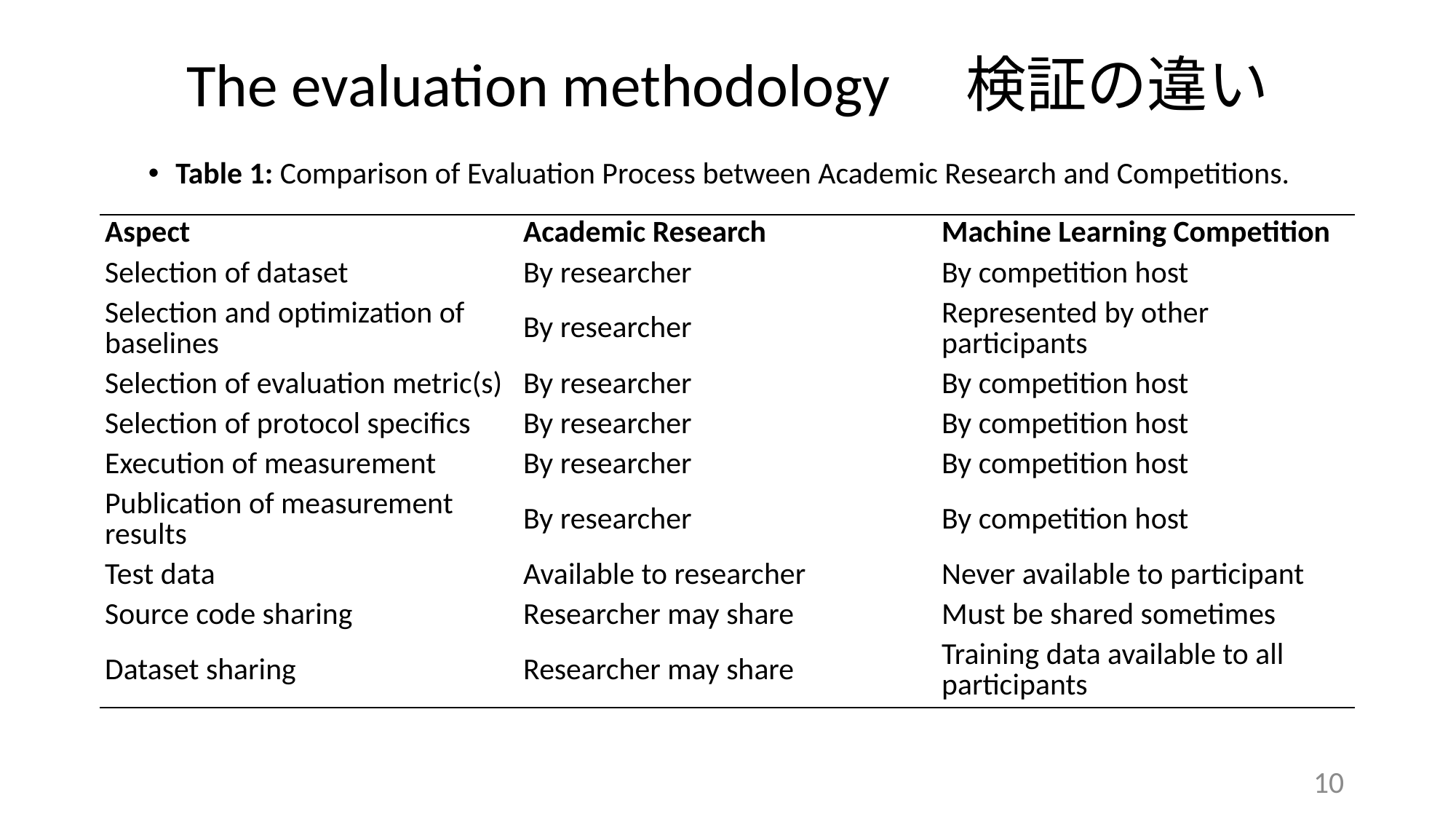

# The evaluation methodology　検証の違い
Table 1: Comparison of Evaluation Process between Academic Research and Competitions.
| Aspect | Academic Research | Machine Learning Competition |
| --- | --- | --- |
| Selection of dataset | By researcher | By competition host |
| Selection and optimization of baselines | By researcher | Represented by other participants |
| Selection of evaluation metric(s) | By researcher | By competition host |
| Selection of protocol specifics | By researcher | By competition host |
| Execution of measurement | By researcher | By competition host |
| Publication of measurement results | By researcher | By competition host |
| Test data | Available to researcher | Never available to participant |
| Source code sharing | Researcher may share | Must be shared sometimes |
| Dataset sharing | Researcher may share | Training data available to all participants |
10